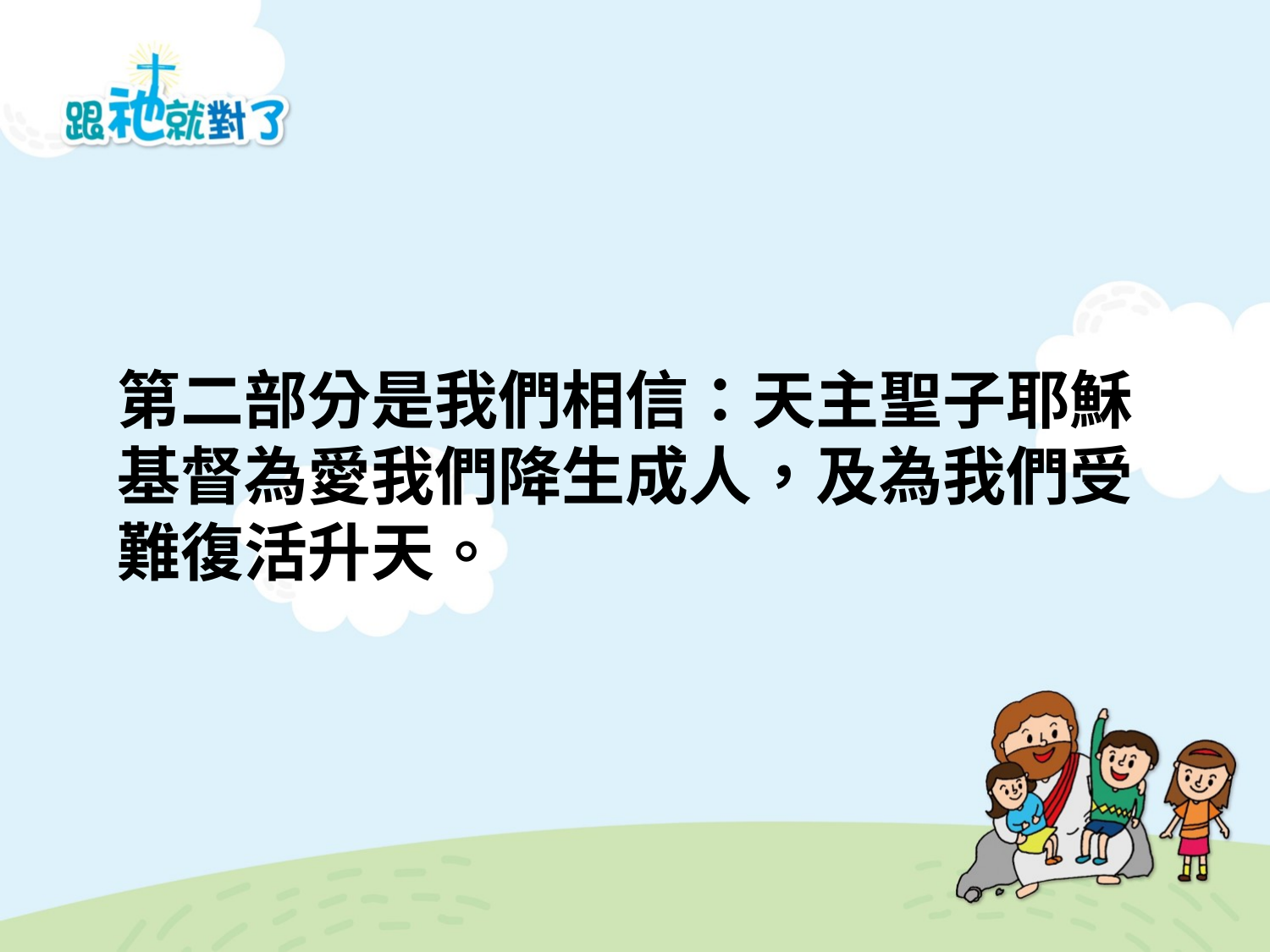

第二部分是我們相信：天主聖子耶穌基督為愛我們降生成人，及為我們受難復活升天。